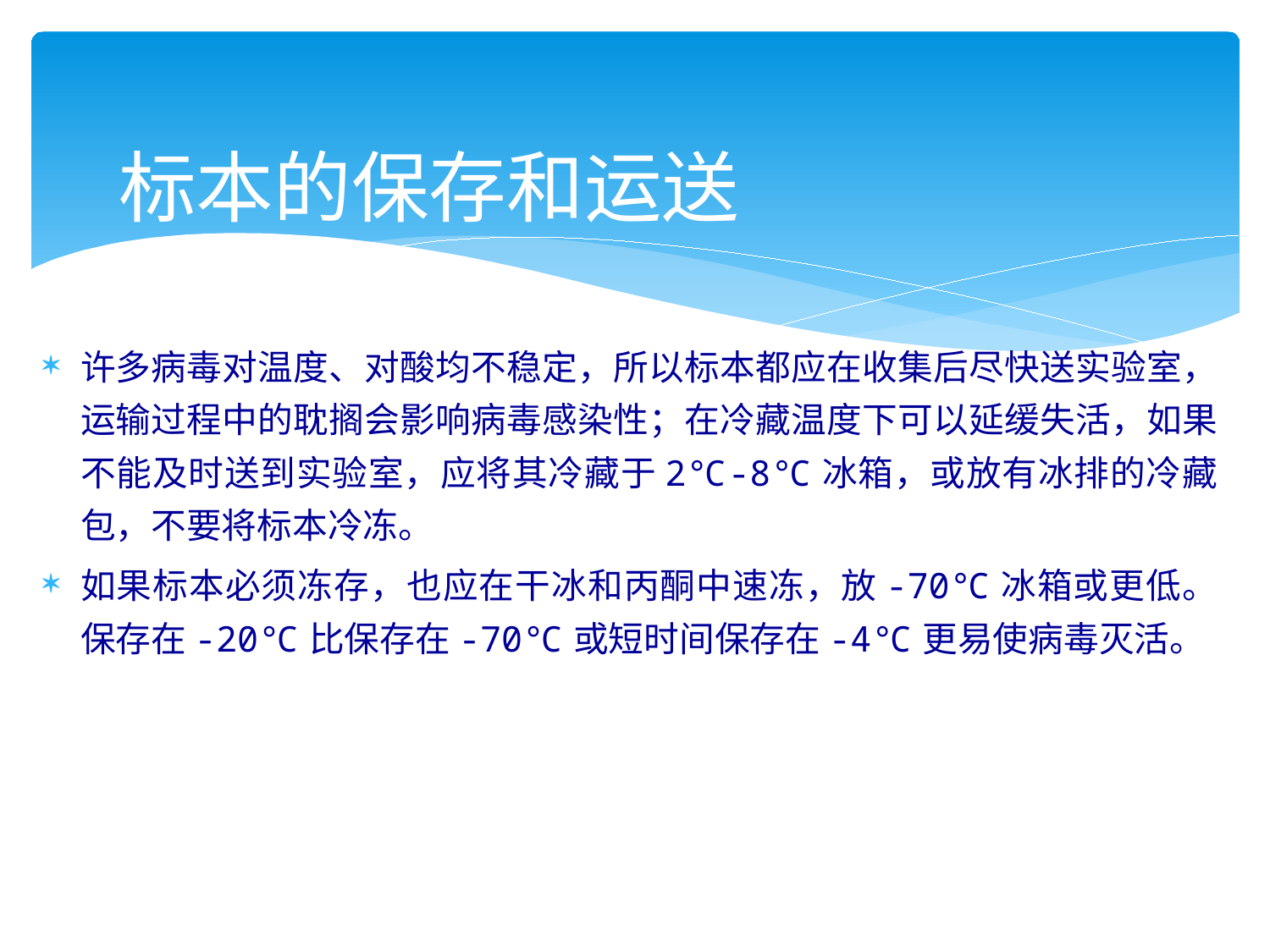

# 标本的保存和运送
许多病毒对温度、对酸均不稳定，所以标本都应在收集后尽快送实验室，运输过程中的耽搁会影响病毒感染性；在冷藏温度下可以延缓失活，如果不能及时送到实验室，应将其冷藏于2℃-8℃冰箱，或放有冰排的冷藏包，不要将标本冷冻。
如果标本必须冻存，也应在干冰和丙酮中速冻，放-70℃冰箱或更低。保存在-20℃比保存在-70℃或短时间保存在-4℃更易使病毒灭活。